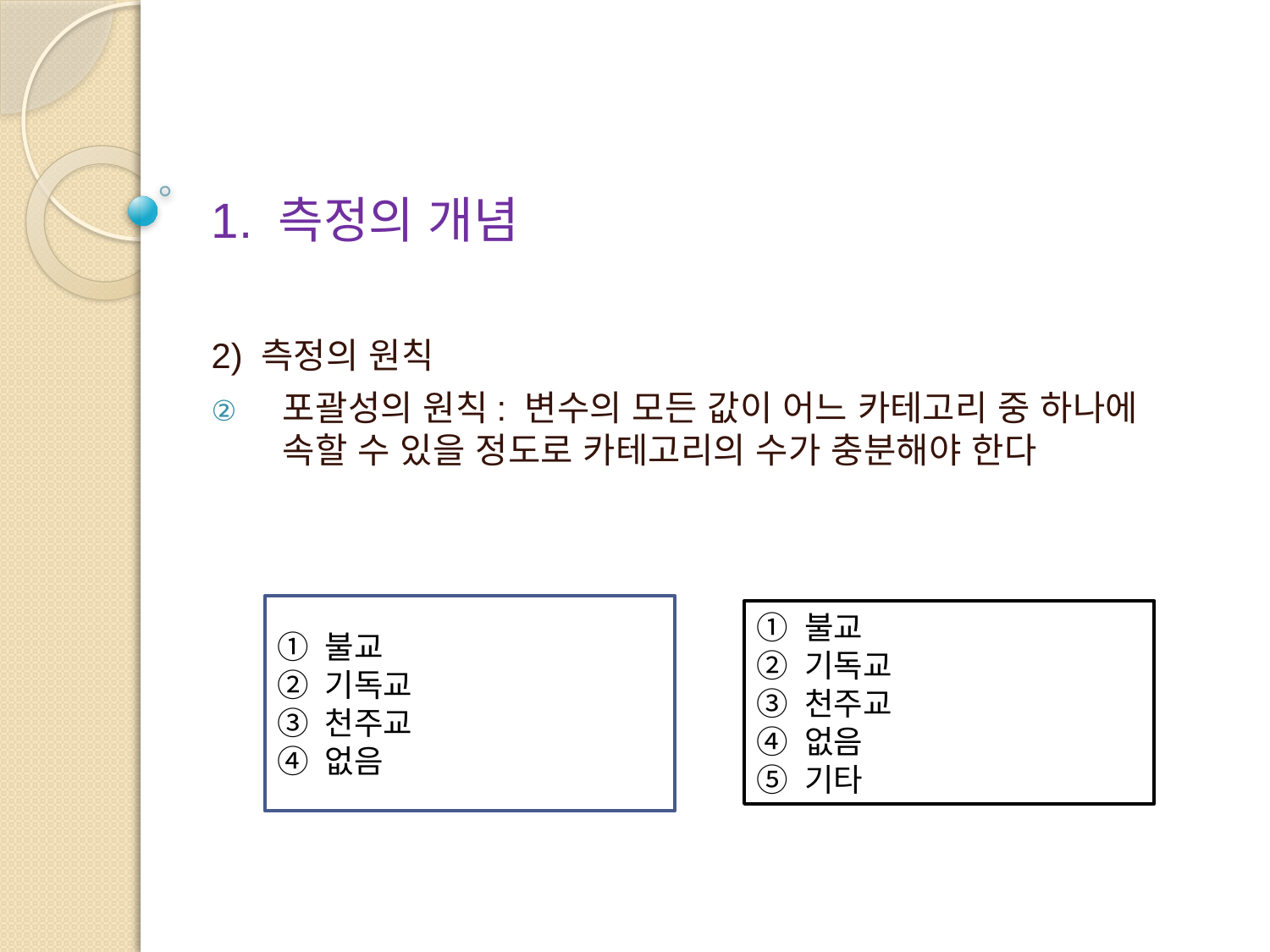

# 1. 측정의 개념
2) 측정의 원칙
포괄성의 원칙: 변수의 모든 값이 어느 카테고리 중 하나에 속할 수 있을 정도로 카테고리의 수가 충분해야 한다
불교
기독교
천주교
없음
불교
기독교
천주교
없음
기타